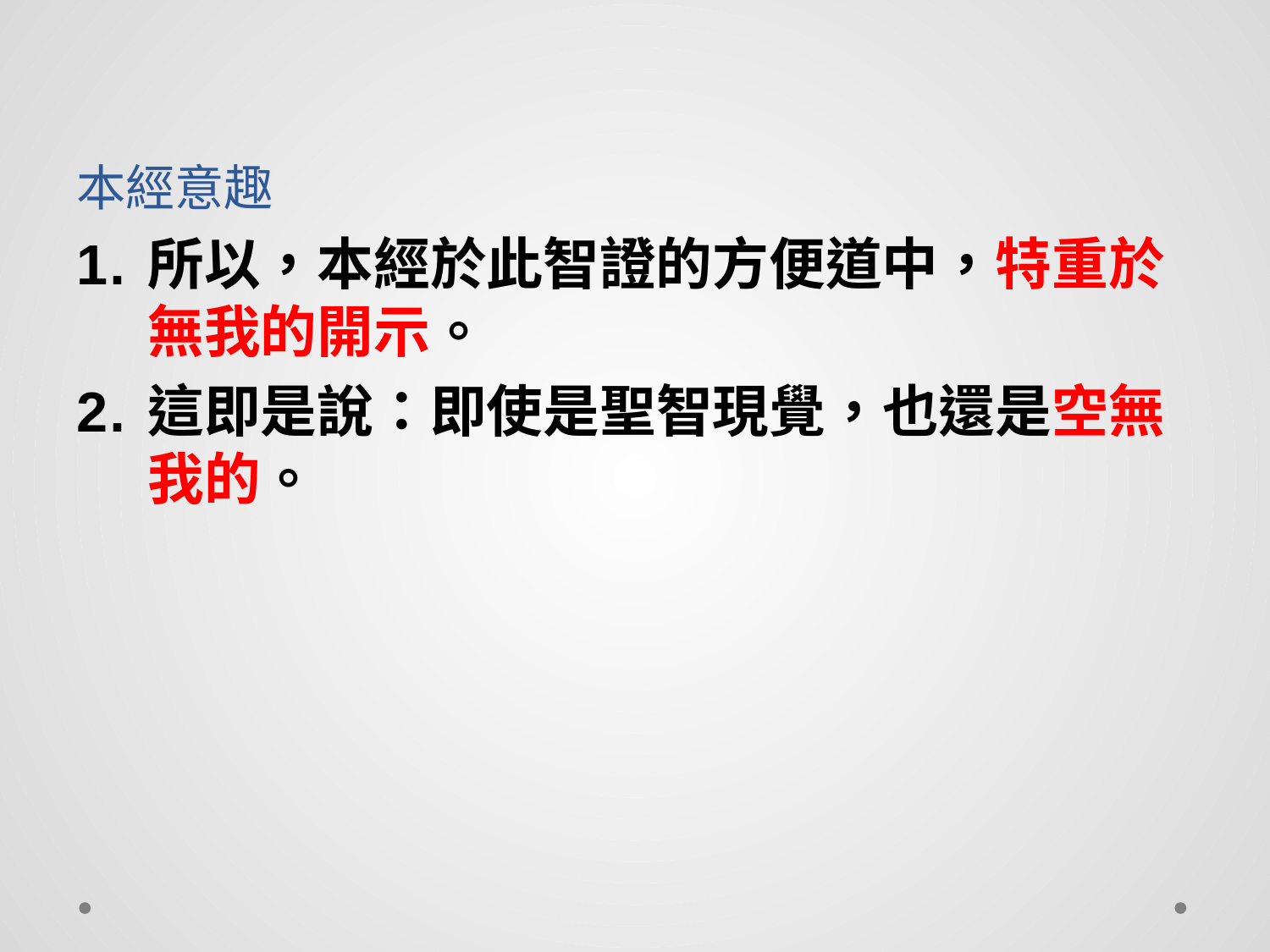

# 本經意趣
所以，本經於此智證的方便道中，特重於無我的開示。
這即是說：即使是聖智現覺，也還是空無我的。